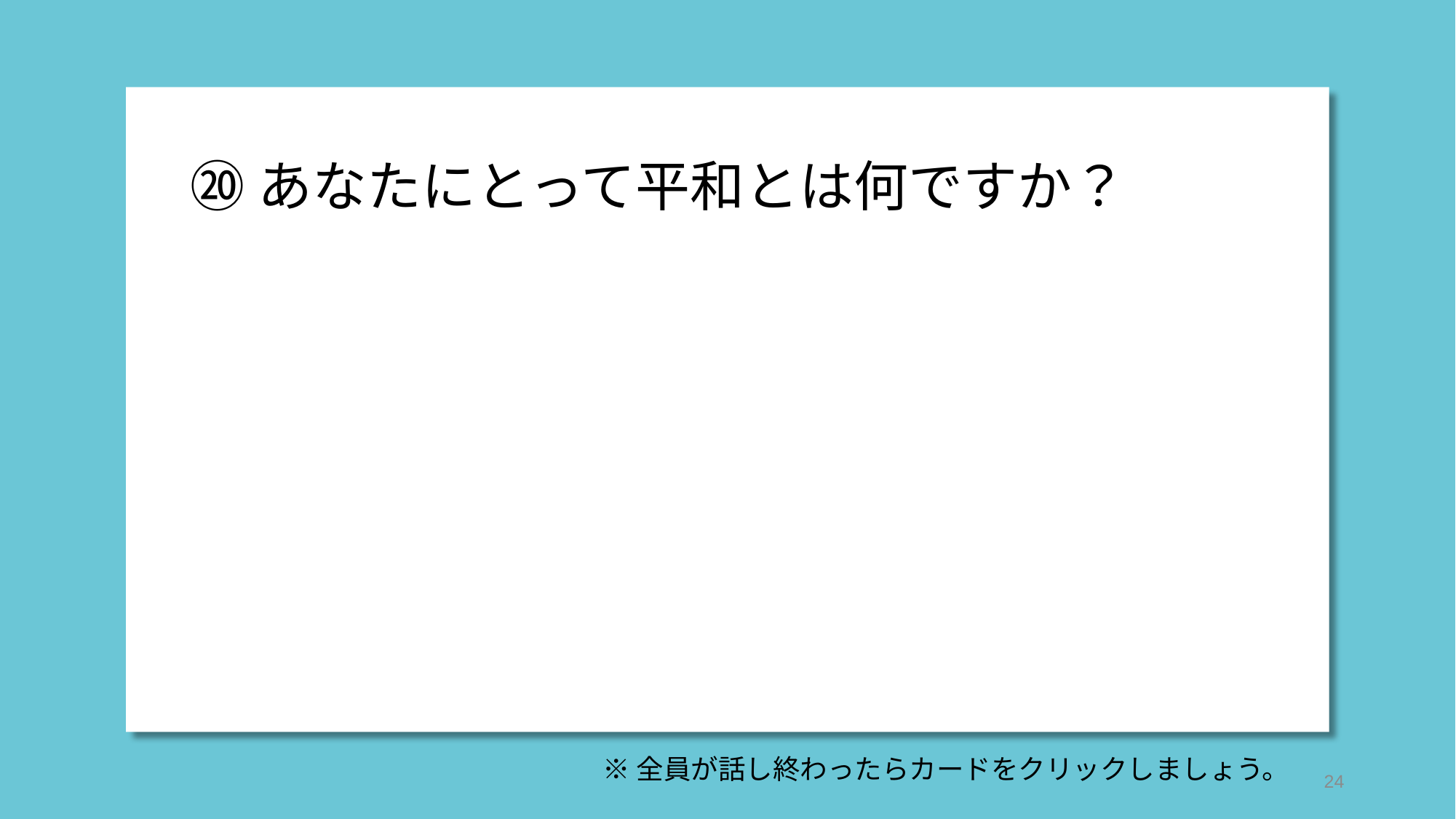

⑳あなたにとって平和とは何ですか？
※全員が話し終わったらカードをクリックしましょう。
24